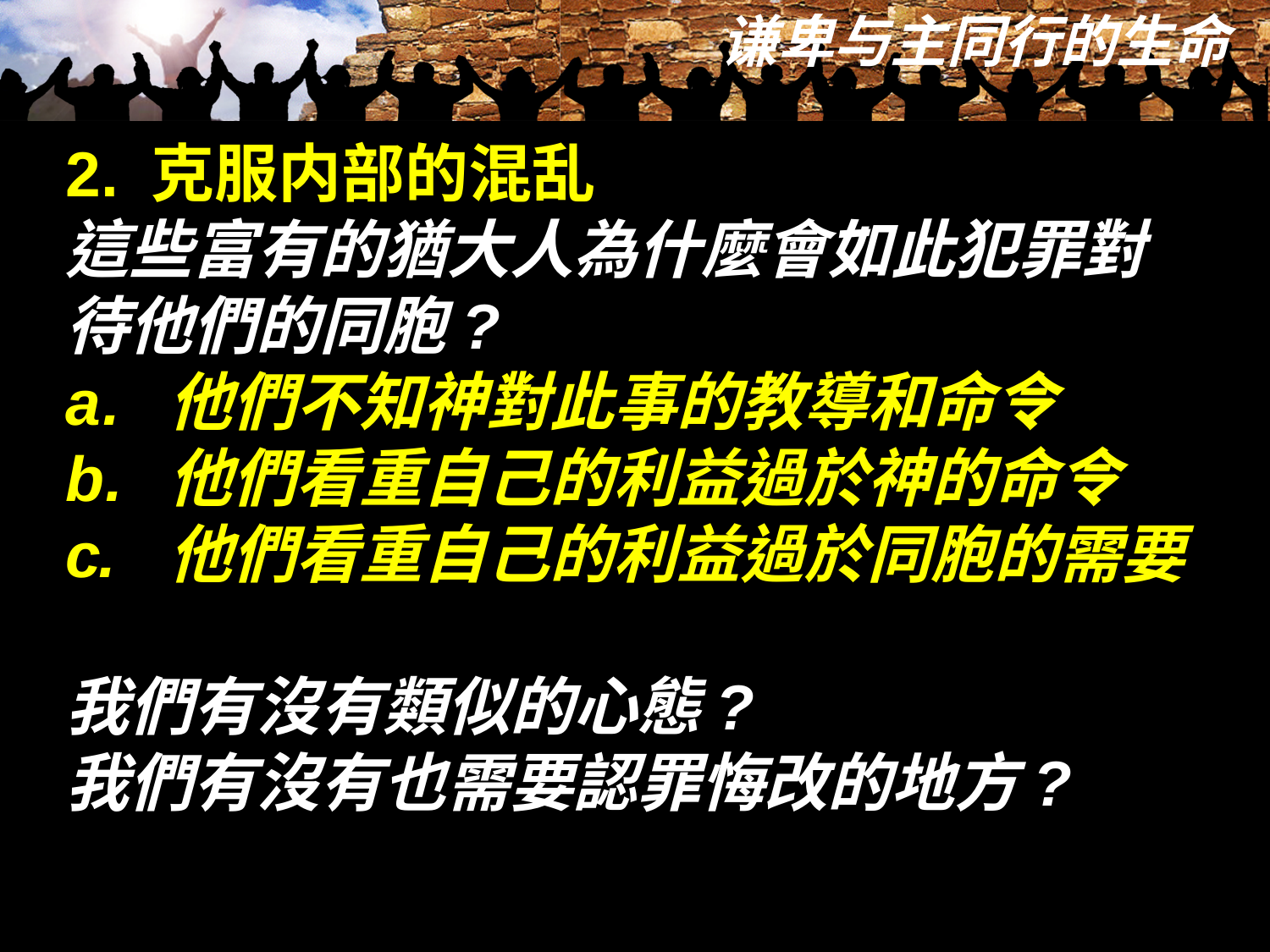

2. 克服内部的混乱
這些富有的猶大人為什麼會如此犯罪對待他們的同胞?
他們不知神對此事的教導和命令
他們看重自己的利益過於神的命令
他們看重自己的利益過於同胞的需要

我們有沒有類似的心態?
我們有沒有也需要認罪悔改的地方?